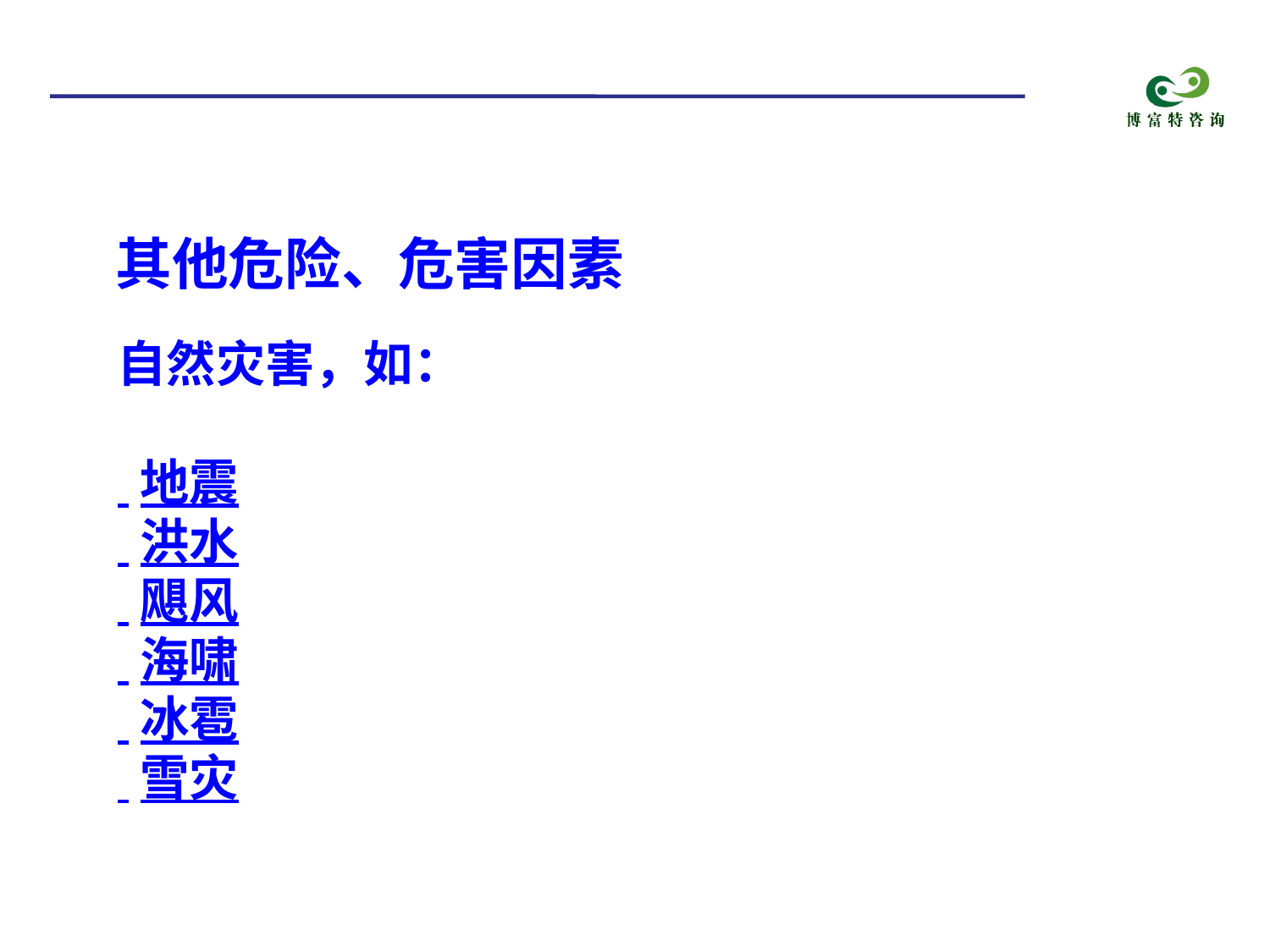

其他危险、危害因素

自然灾害，如：

 地震
 洪水
 飓风
 海啸
 冰雹
 雪灾